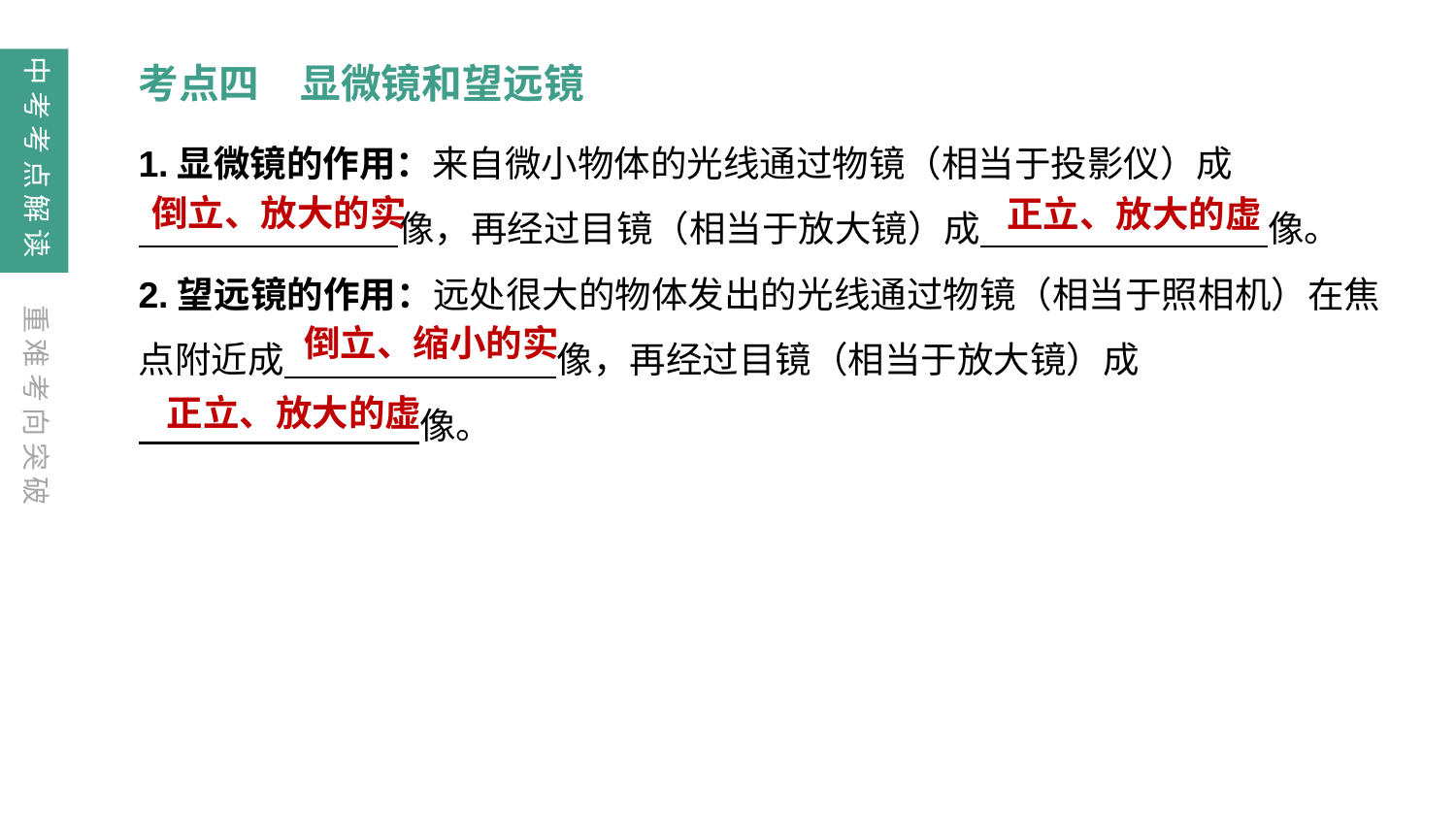

中考考点解读

考点四　显微镜和望远镜
1.显微镜的作用：来自微小物体的光线通过物镜（相当于投影仪）成
　　　　　   　  像，再经过目镜（相当于放大镜）成　　　　　　    　像。
2.望远镜的作用：远处很大的物体发出的光线通过物镜（相当于照相机）在焦点附近成　　　　　           像，再经过目镜（相当于放大镜）成
　　　　　            像。
倒立、放大的实
正立、放大的虚
重难考向突破
倒立、缩小的实
正立、放大的虚